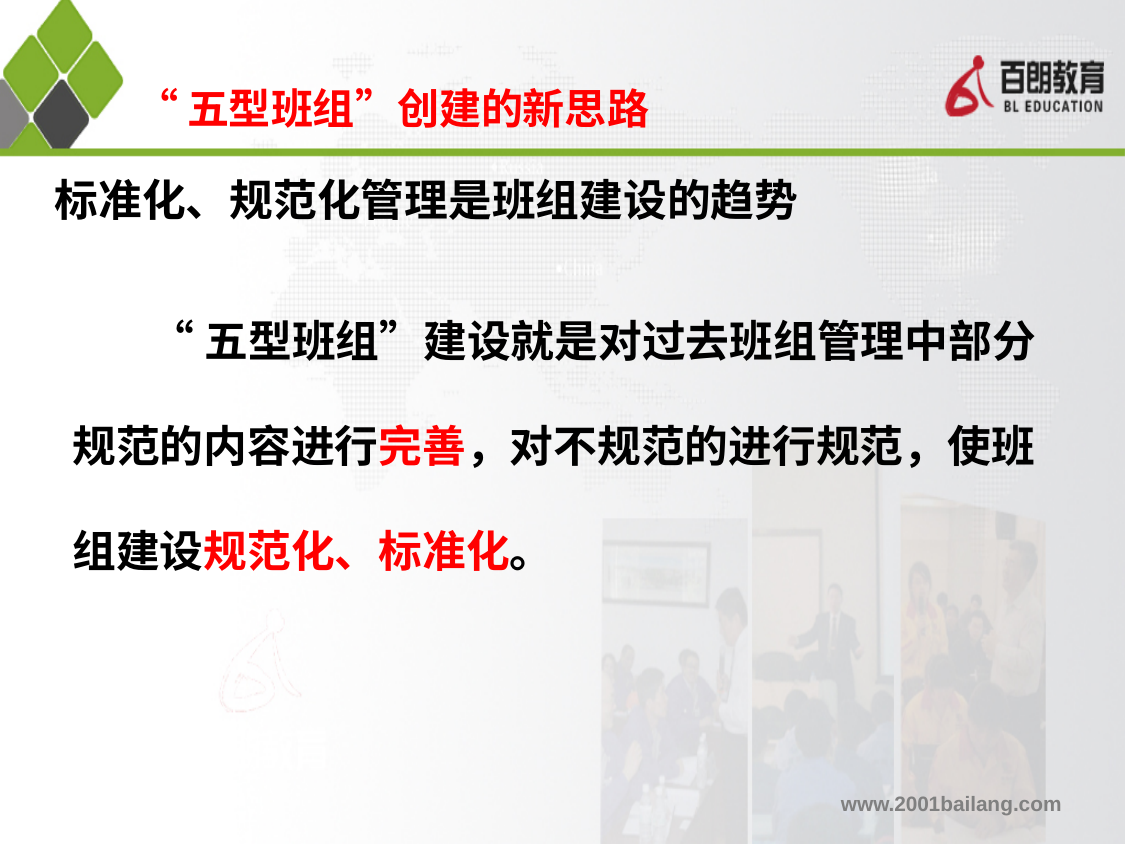

# “五型班组”创建的新思路
标准化、规范化管理是班组建设的趋势
        “五型班组”建设就是对过去班组管理中部分规范的内容进行完善，对不规范的进行规范，使班组建设规范化、标准化。